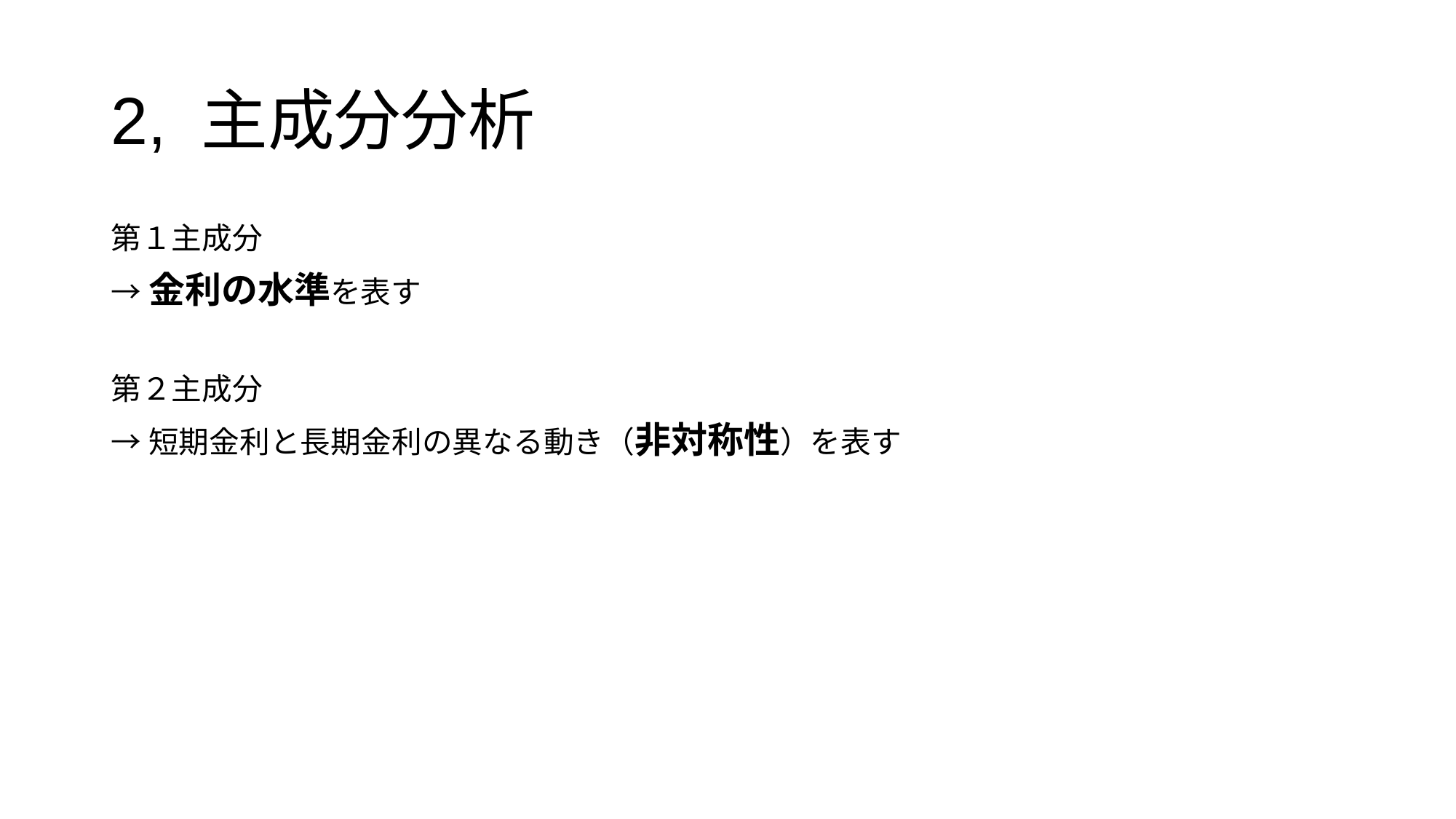

# 2, 主成分分析
第１主成分
→金利の水準を表す

第２主成分
→短期金利と長期金利の異なる動き（非対称性）を表す